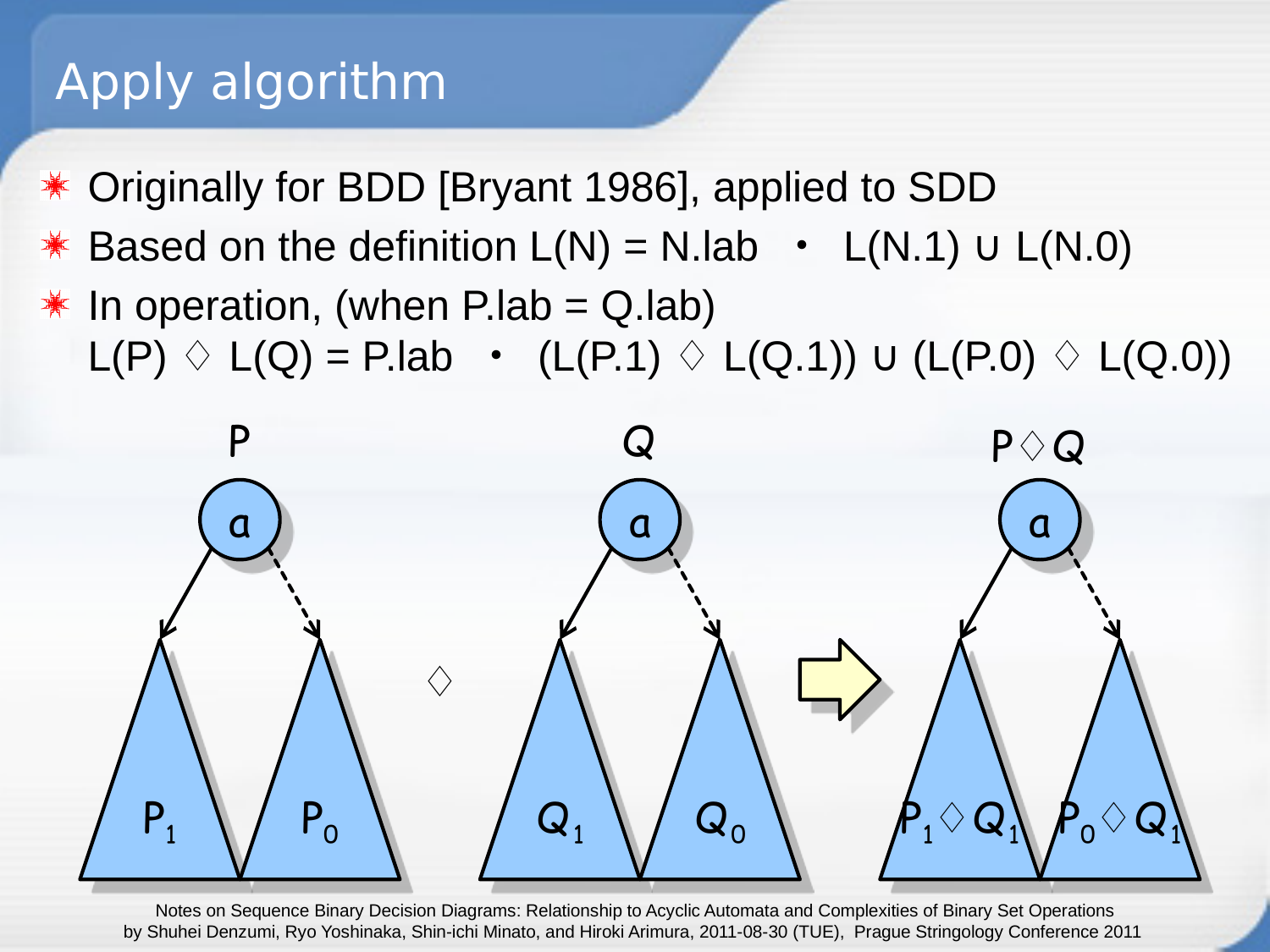

# Apply algorithm
Originally for BDD [Bryant 1986], applied to SDD
Based on the definition L(N) = N.lab ・ L(N.1) ∪ L(N.0)
In operation, (when P.lab = Q.lab)
L(P) ♢ L(Q) = P.lab ・ (L(P.1) ♢ L(Q.1)) ∪ (L(P.0) ♢ L(Q.0))
P
Q
P♢Q
a
a
Q1
Q0
a
P1♢Q1
P0♢Q1
P1
P0
♢

Notes on Sequence Binary Decision Diagrams: Relationship to Acyclic Automata and Complexities of Binary Set Operations
by Shuhei Denzumi, Ryo Yoshinaka, Shin-ichi Minato, and Hiroki Arimura, 2011-08-30 (TUE),  Prague Stringology Conference 2011